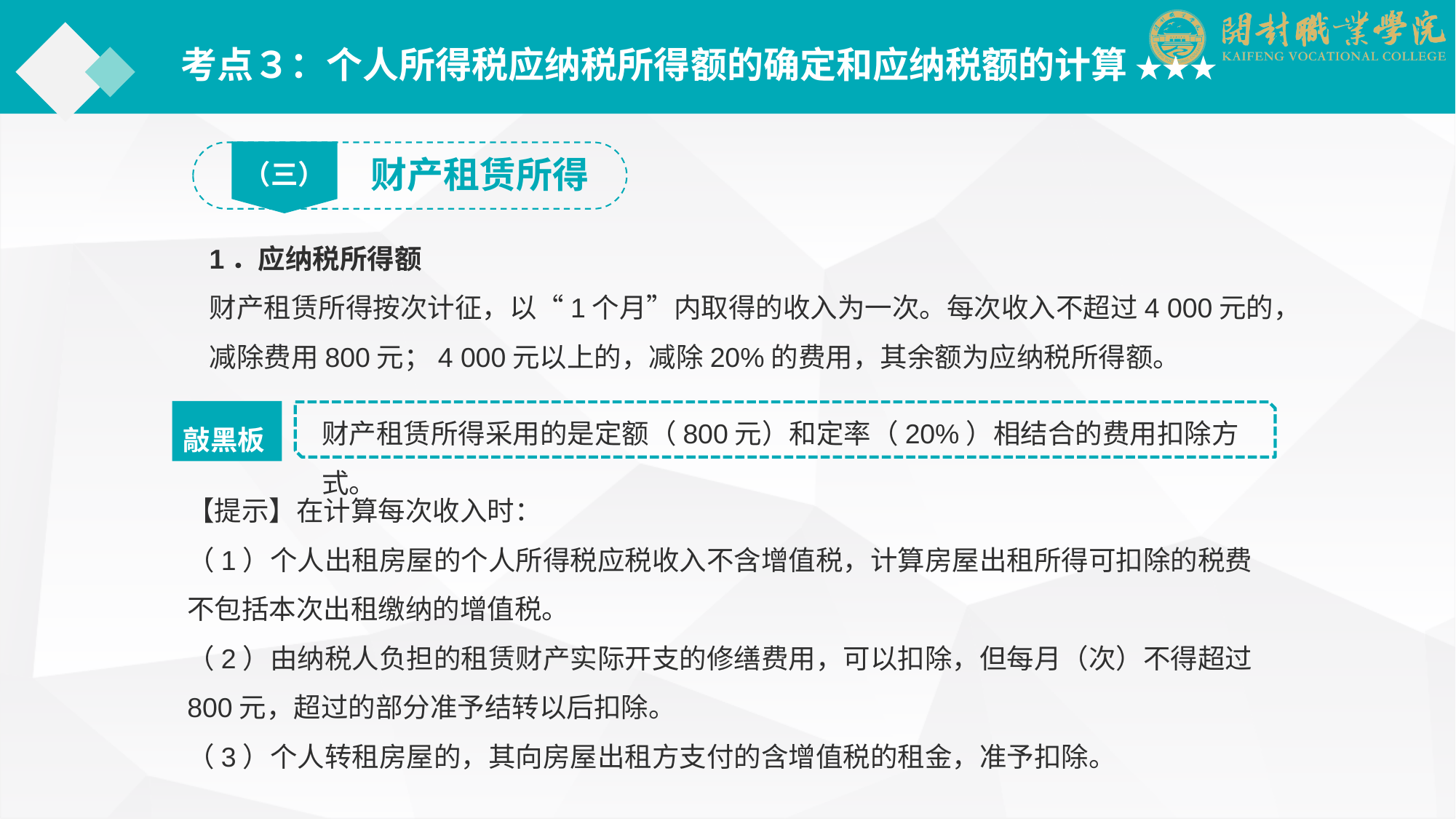

考点３：个人所得税应纳税所得额的确定和应纳税额的计算 ★★★
（三）

财产租赁所得
1．应纳税所得额
财产租赁所得按次计征，以“1个月”内取得的收入为一次。每次收入不超过4 000元的，减除费用800元；4 000元以上的，减除20%的费用，其余额为应纳税所得额。
财产租赁所得采用的是定额（800元）和定率（20%）相结合的费用扣除方式。
敲黑板

【提示】在计算每次收入时：
（1）个人出租房屋的个人所得税应税收入不含增值税，计算房屋出租所得可扣除的税费不包括本次出租缴纳的增值税。
（2）由纳税人负担的租赁财产实际开支的修缮费用，可以扣除，但每月（次）不得超过800元，超过的部分准予结转以后扣除。
（3）个人转租房屋的，其向房屋出租方支付的含增值税的租金，准予扣除。